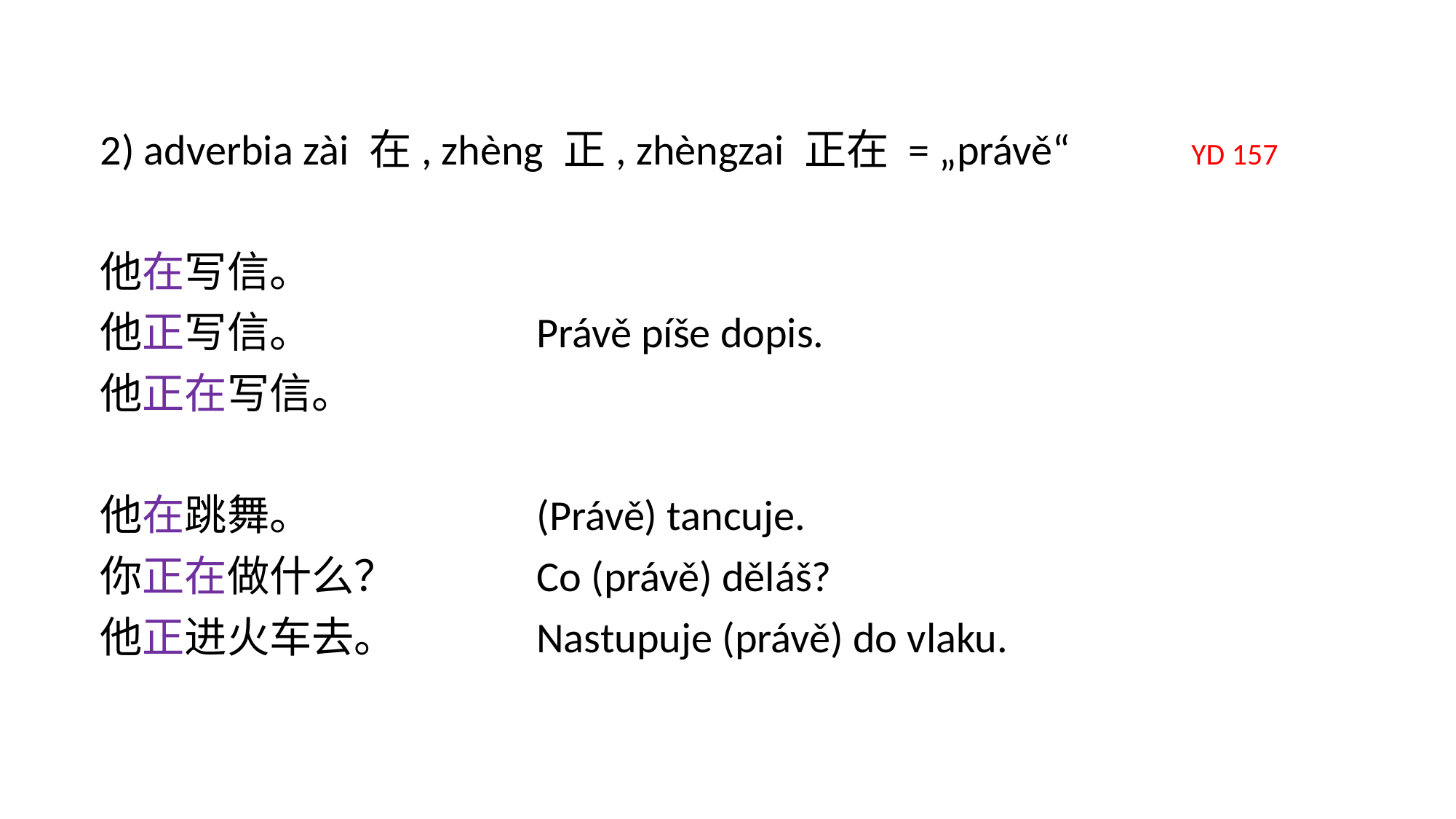

2) adverbia zài 在, zhèng 正, zhèngzai 正在 = „právě“ 		YD 157

他在写信。
他正写信。			Právě píše dopis.
他正在写信。

他在跳舞。			(Právě) tancuje.
你正在做什么？		Co (právě) děláš?
他正进火车去。		Nastupuje (právě) do vlaku.